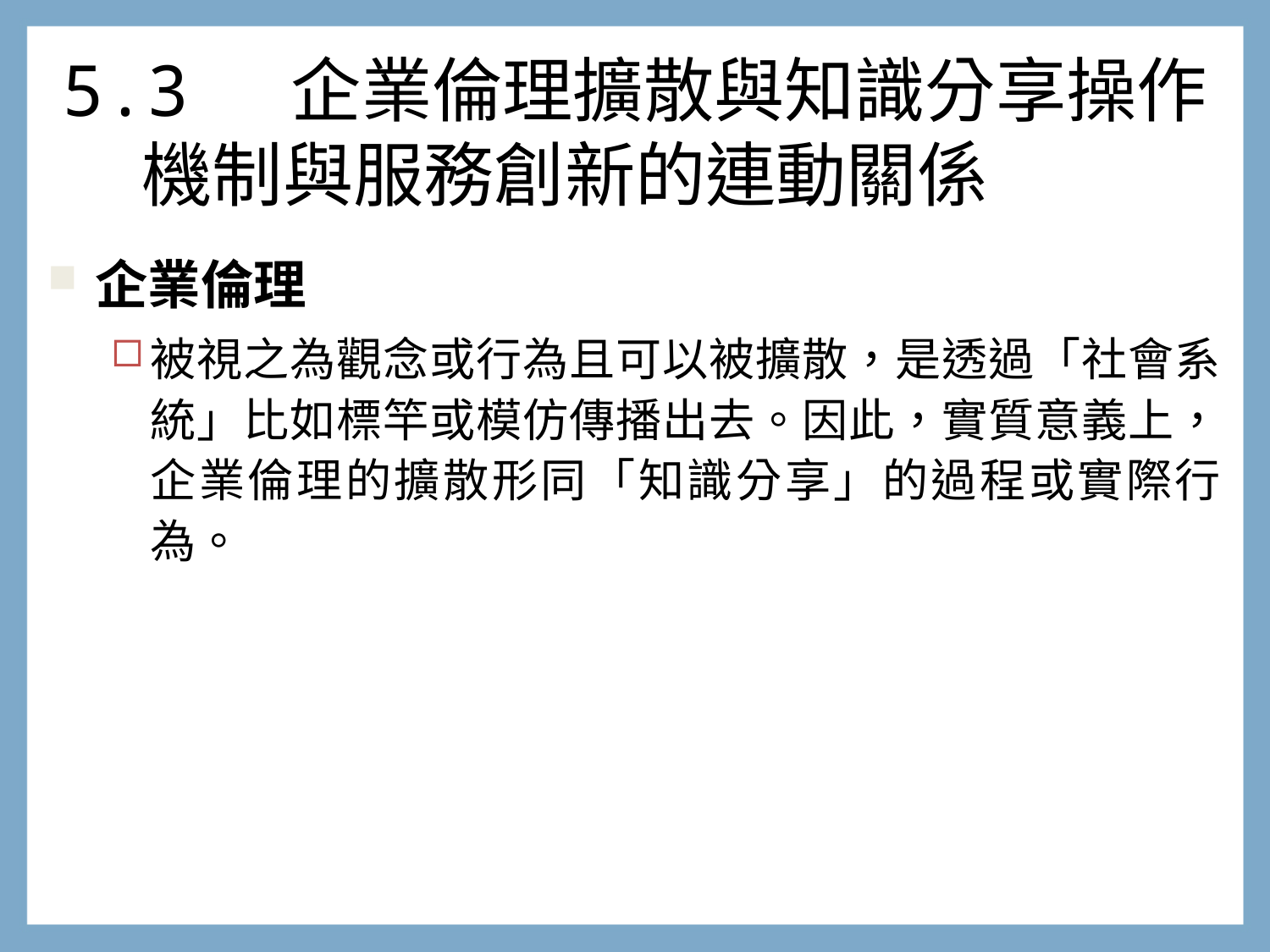

# 5.3  企業倫理擴散與知識分享操作 機制與服務創新的連動關係
企業倫理
被視之為觀念或行為且可以被擴散，是透過「社會系統」比如標竿或模仿傳播出去。因此，實質意義上，企業倫理的擴散形同「知識分享」的過程或實際行為。